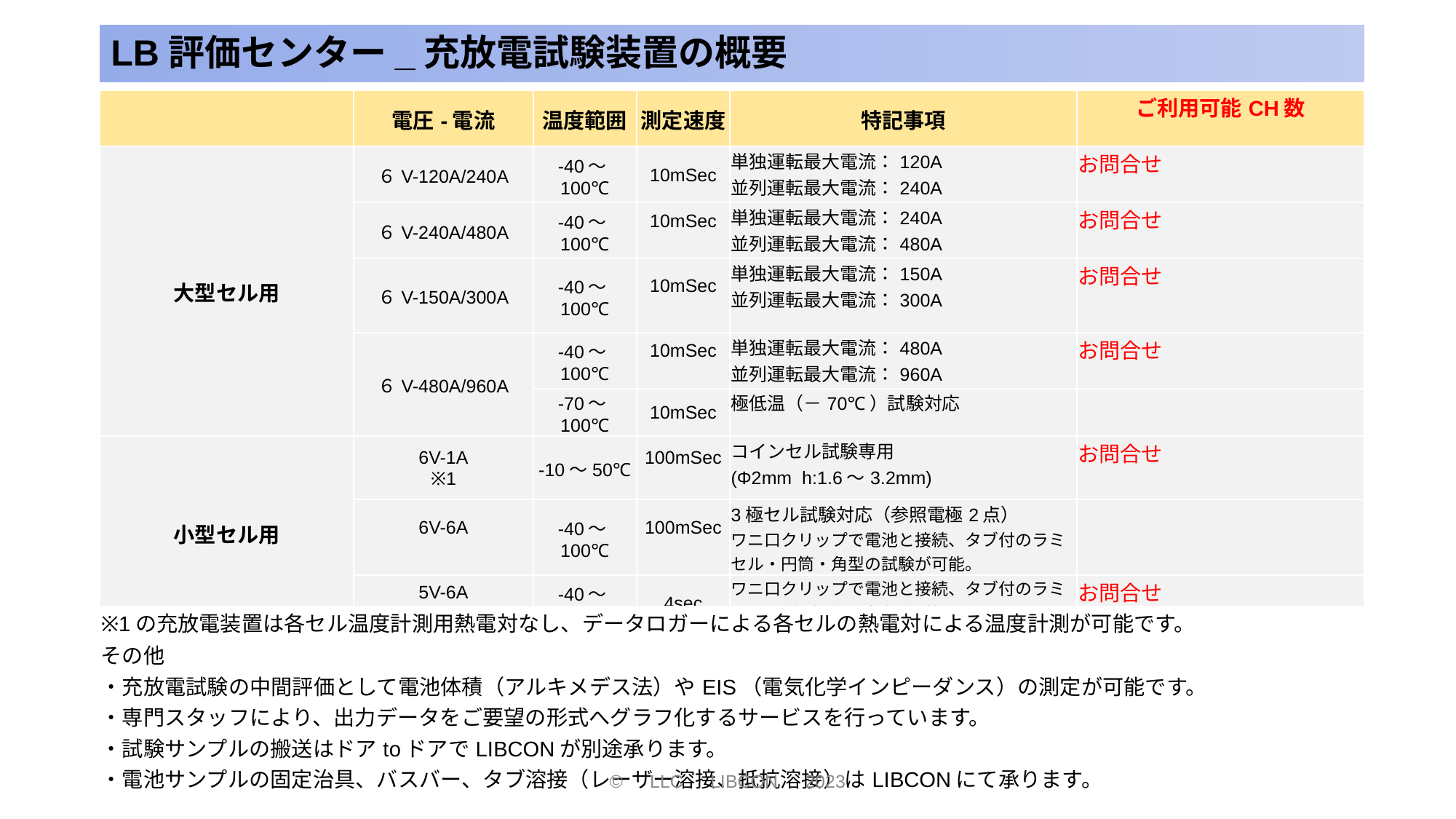

# LB評価センター_充放電試験装置の概要
|  | 電圧-電流 | 温度範囲 | 測定速度 | 特記事項 | ご利用可能CH数 |
| --- | --- | --- | --- | --- | --- |
| 大型セル用 | ６V-120A/240A | -40～100℃ | 10mSec | 単独運転最大電流：120A 並列運転最大電流：240A | お問合せ |
|  | ６V-240A/480A | -40～100℃ | 10mSec | 単独運転最大電流：240A 並列運転最大電流：480A | お問合せ |
|  | ６V-150A/300A | -40～100℃ | 10mSec | 単独運転最大電流：150A 並列運転最大電流：300A | お問合せ |
|  | ６V-480A/960A | -40～100℃ | 10mSec | 単独運転最大電流：480A 並列運転最大電流：960A | お問合せ |
|  |  | -70～100℃ | 10mSec | 極低温（－70℃）試験対応 |  |
| 小型セル用 | 6V-1A ※1 | -10～50℃ | 100mSec | コインセル試験専用 (Φ2mm h:1.6～3.2mm) | お問合せ |
|  | 6V-6A | -40～100℃ | 100mSec | 3極セル試験対応（参照電極2点） ワニ口クリップで電池と接続、タブ付のラミセル・円筒・角型の試験が可能。 |  |
|  | 5V-6A ※1 | -40～100℃ | 4sec | ワニ口クリップで電池と接続、タブ付のラミセル・円筒・角型の試験が可能。 | お問合せ |
| ※1の充放電装置は各セル温度計測用熱電対なし、データロガーによる各セルの熱電対による温度計測が可能です。 |
| --- |
| その他 ・充放電試験の中間評価として電池体積（アルキメデス法）やEIS（電気化学インピーダンス）の測定が可能です。 ・専門スタッフにより、出力データをご要望の形式へグラフ化するサービスを行っています。 ・試験サンプルの搬送はドアtoドアでLIBCONが別途承ります。 ・電池サンプルの固定治具、バスバー、タブ溶接（レーザー溶接、抵抗溶接）はLIBCONにて承ります。 |
©　LLC　LIBCON　2023